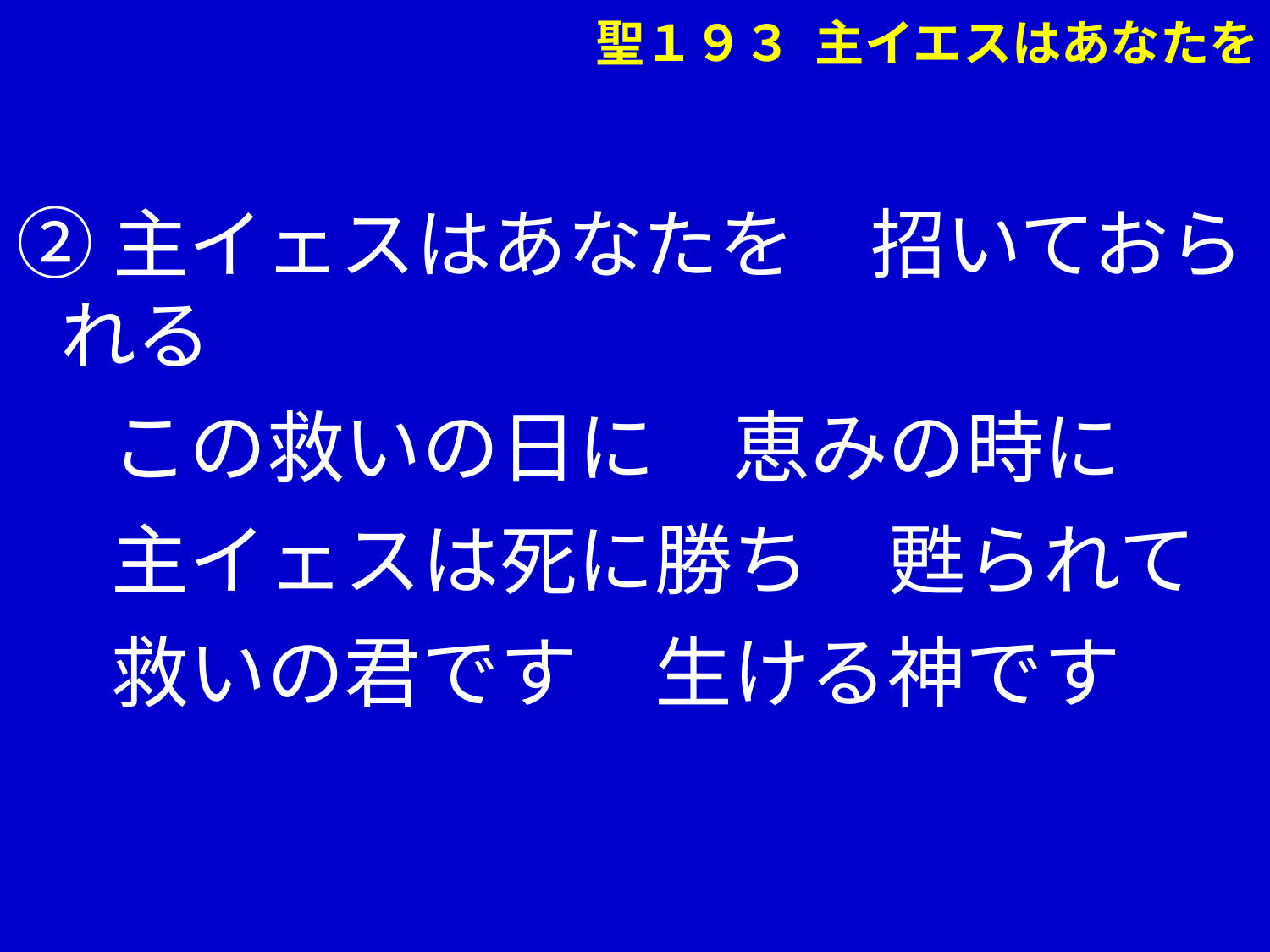

聖１９３  主イエスはあなたを

②主イェスはあなたを　招いておられる
　 この救いの日に　恵みの時に
　 主イェスは死に勝ち　甦られて
　 救いの君です　生ける神です